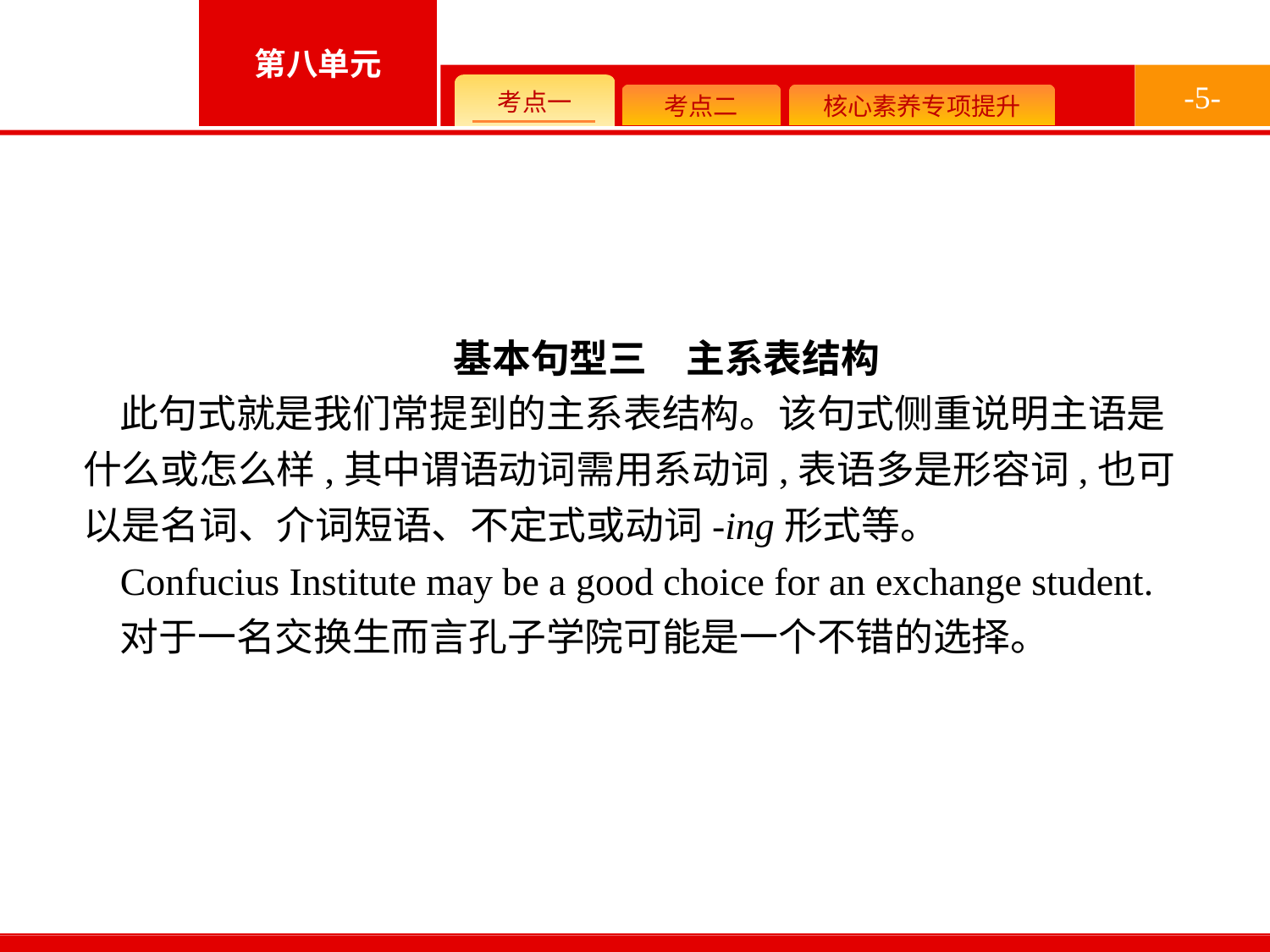

-5-
基本句型三　主系表结构
此句式就是我们常提到的主系表结构。该句式侧重说明主语是什么或怎么样,其中谓语动词需用系动词,表语多是形容词,也可以是名词、介词短语、不定式或动词-ing形式等。
Confucius Institute may be a good choice for an exchange student.
对于一名交换生而言孔子学院可能是一个不错的选择。